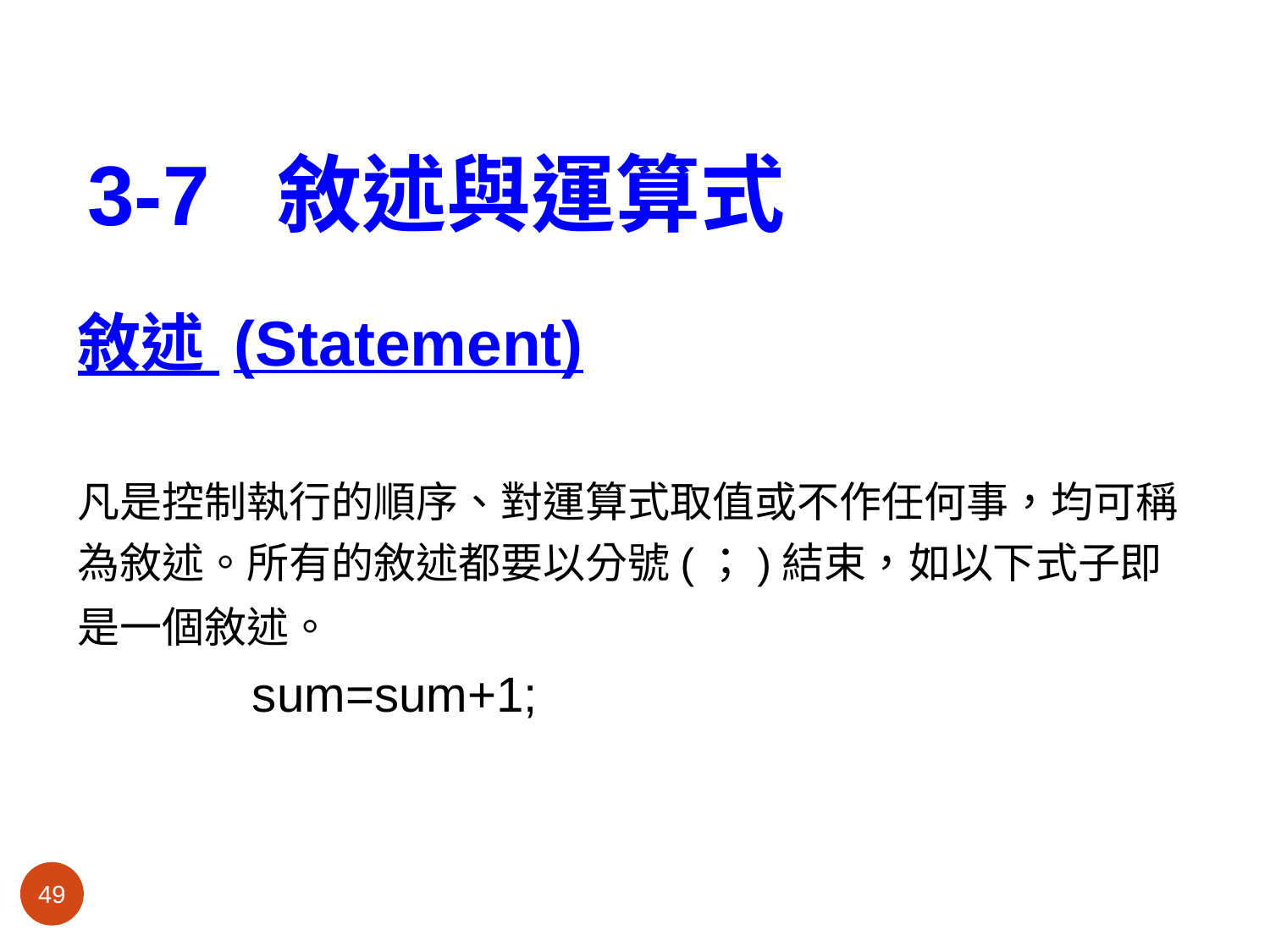

# 3-7  敘述與運算式
敘述 (Statement)

凡是控制執行的順序、對運算式取值或不作任何事，均可稱
為敘述。所有的敘述都要以分號(；)結束，如以下式子即
是一個敘述。
		sum=sum+1;

49